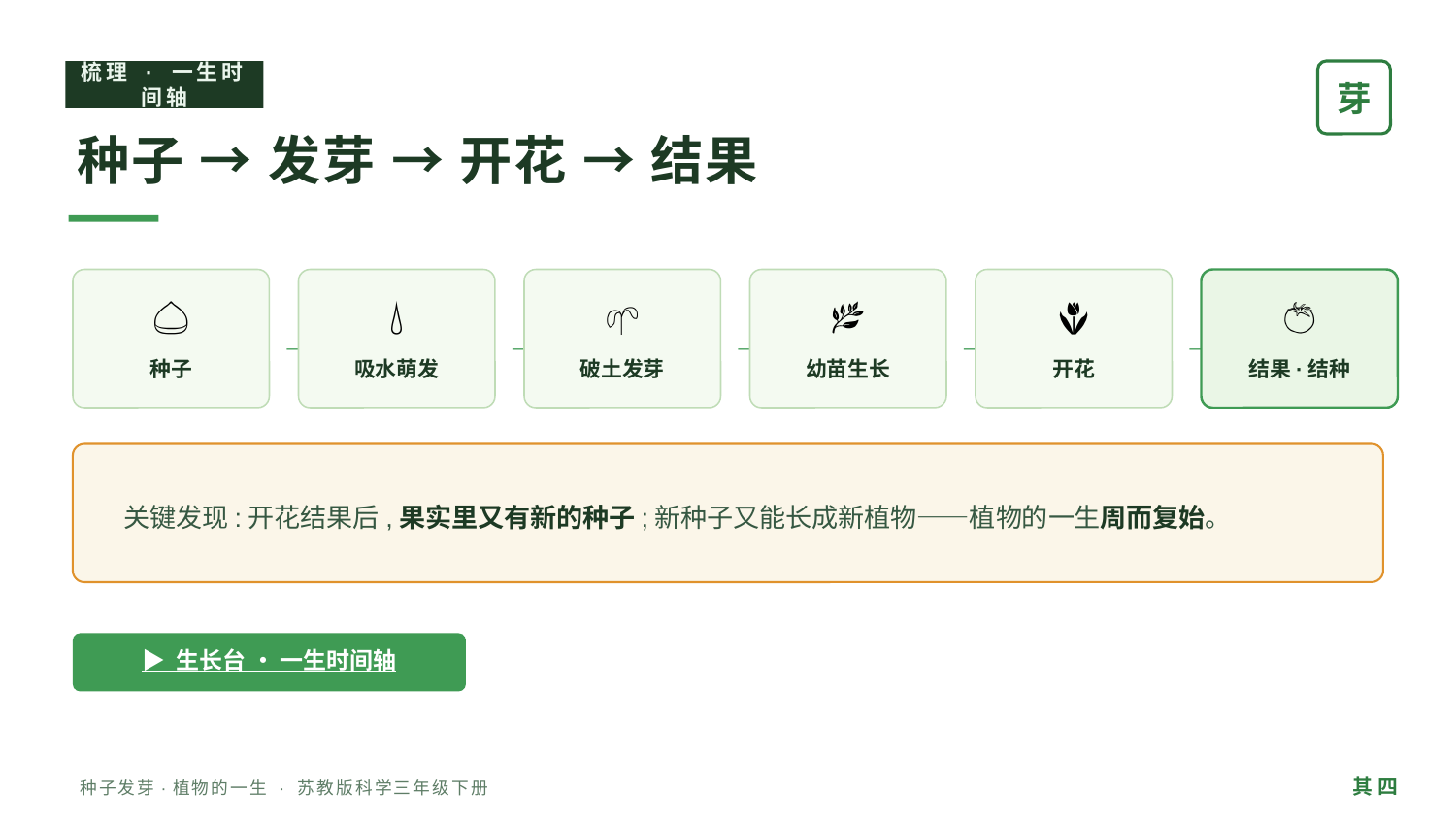

梳理 · 一生时间轴
芽

种子 → 发芽 → 开花 → 结果

→
→
→
→
→
🌰
💧
🌱
🌿
🌷
🍅
种子
吸水萌发
破土发芽
幼苗生长
开花
结果·结种

关键发现:开花结果后,果实里又有新的种子;新种子又能长成新植物——植物的一生周而复始。
▶  生长台 · 一生时间轴

其 四
种子发芽·植物的一生 · 苏教版科学三年级下册